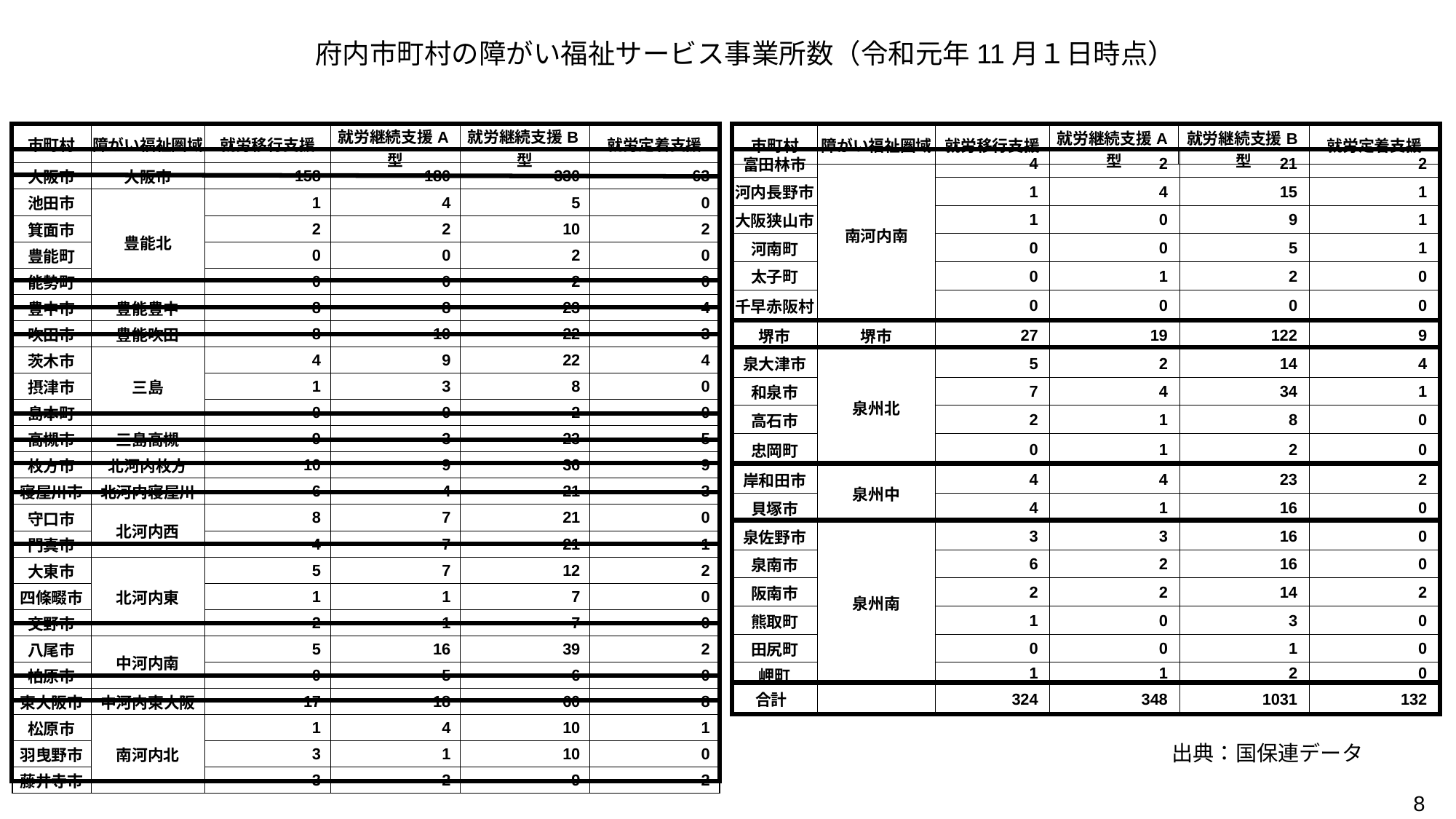

府内市町村の障がい福祉サービス事業所数（令和元年11月１日時点）
|  | 市町村 | 障がい福祉圏域 | 就労移行支援 | 就労継続支援A型 | 就労継続支援B型 | 就労定着支援 |
| --- | --- | --- | --- | --- | --- | --- |
|  | 大阪市 | 大阪市 | 158 | 180 | 330 | 63 |
|  | 池田市 | 豊能北 | 1 | 4 | 5 | 0 |
|  | 箕面市 |  | 2 | 2 | 10 | 2 |
|  | 豊能町 |  | 0 | 0 | 2 | 0 |
|  | 能勢町 |  | 0 | 0 | 2 | 0 |
|  | 豊中市 | 豊能豊中 | 8 | 8 | 23 | 4 |
|  | 吹田市 | 豊能吹田 | 8 | 10 | 22 | 3 |
|  | 茨木市 | 三島 | 4 | 9 | 22 | 4 |
|  | 摂津市 |  | 1 | 3 | 8 | 0 |
|  | 島本町 |  | 0 | 0 | 2 | 0 |
|  | 高槻市 | 三島高槻 | 9 | 3 | 23 | 5 |
|  | 枚方市 | 北河内枚方 | 10 | 9 | 36 | 9 |
|  | 寝屋川市 | 北河内寝屋川 | 6 | 4 | 21 | 3 |
|  | 守口市 | 北河内西 | 8 | 7 | 21 | 0 |
|  | 門真市 |  | 4 | 7 | 21 | 1 |
|  | 大東市 | 北河内東 | 5 | 7 | 12 | 2 |
|  | 四條畷市 |  | 1 | 1 | 7 | 0 |
|  | 交野市 |  | 2 | 1 | 7 | 0 |
|  | 八尾市 | 中河内南 | 5 | 16 | 39 | 2 |
|  | 柏原市 |  | 0 | 5 | 6 | 0 |
|  | 東大阪市 | 中河内東大阪 | 17 | 18 | 60 | 8 |
|  | 松原市 | 南河内北 | 1 | 4 | 10 | 1 |
|  | 羽曳野市 |  | 3 | 1 | 10 | 0 |
|  | 藤井寺市 |  | 3 | 2 | 9 | 2 |

| 市町村 | 障がい福祉圏域 | 就労移行支援 | 就労継続支援A型 | 就労継続支援B型 | 就労定着支援 |
| --- | --- | --- | --- | --- | --- |
|  | 富田林市 | 南河内南 | 4 | 2 | 21 | 2 |
| --- | --- | --- | --- | --- | --- | --- |
|  | 河内長野市 |  | 1 | 4 | 15 | 1 |
|  | 大阪狭山市 |  | 1 | 0 | 9 | 1 |
|  | 河南町 |  | 0 | 0 | 5 | 1 |
|  | 太子町 |  | 0 | 1 | 2 | 0 |
|  | 千早赤阪村 |  | 0 | 0 | 0 | 0 |
|  | 堺市 | 堺市 | 27 | 19 | 122 | 9 |
|  | 泉大津市 | 泉州北 | 5 | 2 | 14 | 4 |
|  | 和泉市 |  | 7 | 4 | 34 | 1 |
|  | 高石市 |  | 2 | 1 | 8 | 0 |
|  | 忠岡町 |  | 0 | 1 | 2 | 0 |
|  | 岸和田市 | 泉州中 | 4 | 4 | 23 | 2 |
|  | 貝塚市 |  | 4 | 1 | 16 | 0 |
|  | 泉佐野市 | 泉州南 | 3 | 3 | 16 | 0 |
|  | 泉南市 |  | 6 | 2 | 16 | 0 |
|  | 阪南市 |  | 2 | 2 | 14 | 2 |
|  | 熊取町 |  | 1 | 0 | 3 | 0 |
|  | 田尻町 |  | 0 | 0 | 1 | 0 |
|  | 岬町 |  | 1 | 1 | 2 | 0 |
|  | 合計 |  | 324 | 348 | 1031 | 132 |
出典：国保連データ
8